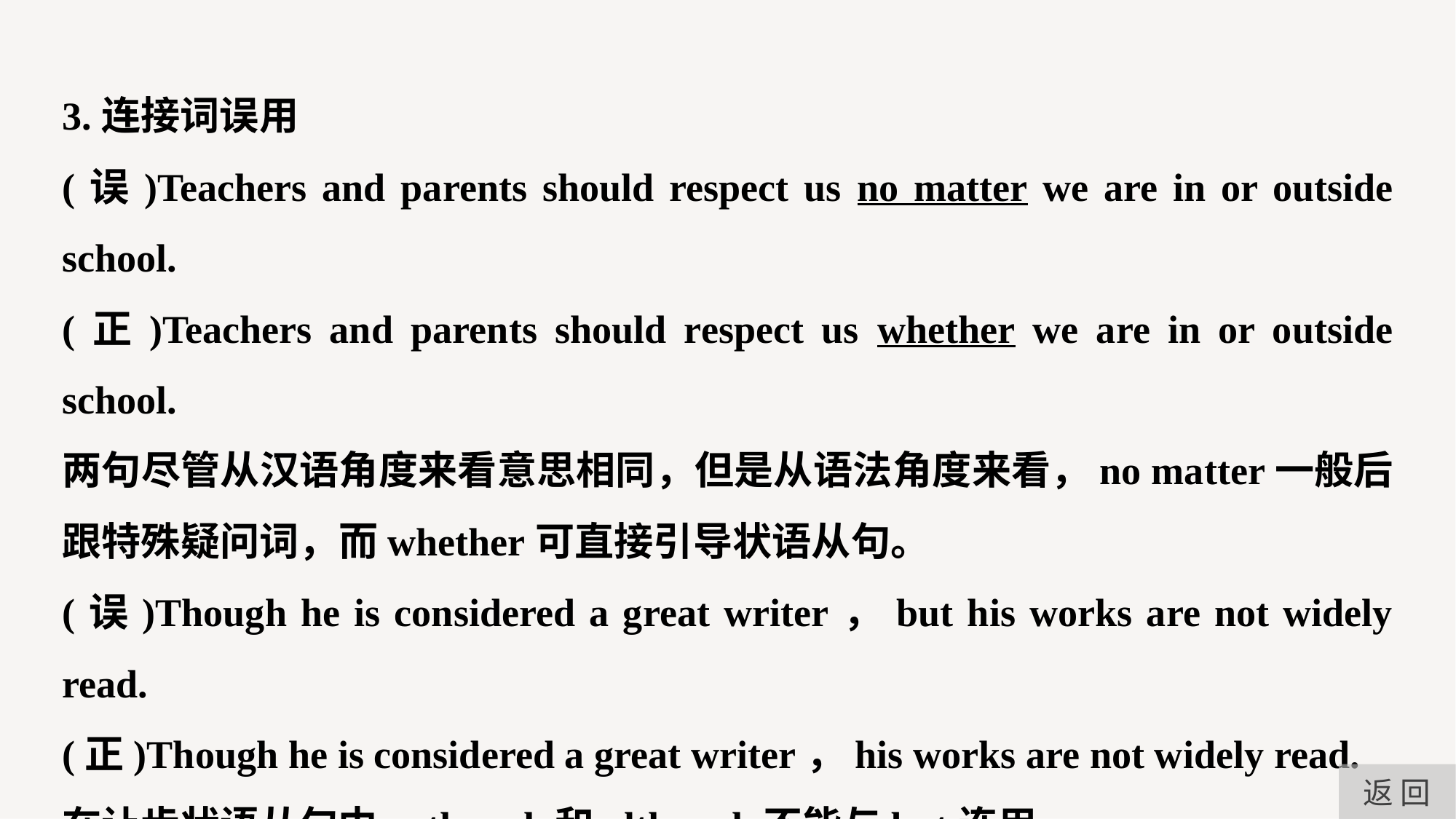

3.连接词误用
(误)Teachers and parents should respect us no matter we are in or outside school.
(正)Teachers and parents should respect us whether we are in or outside school.
两句尽管从汉语角度来看意思相同，但是从语法角度来看，no matter一般后跟特殊疑问词，而whether可直接引导状语从句。
(误)Though he is considered a great writer，but his works are not widely read.
(正)Though he is considered a great writer，his works are not widely read.
在让步状语从句中，though和although不能与but连用。
返 回